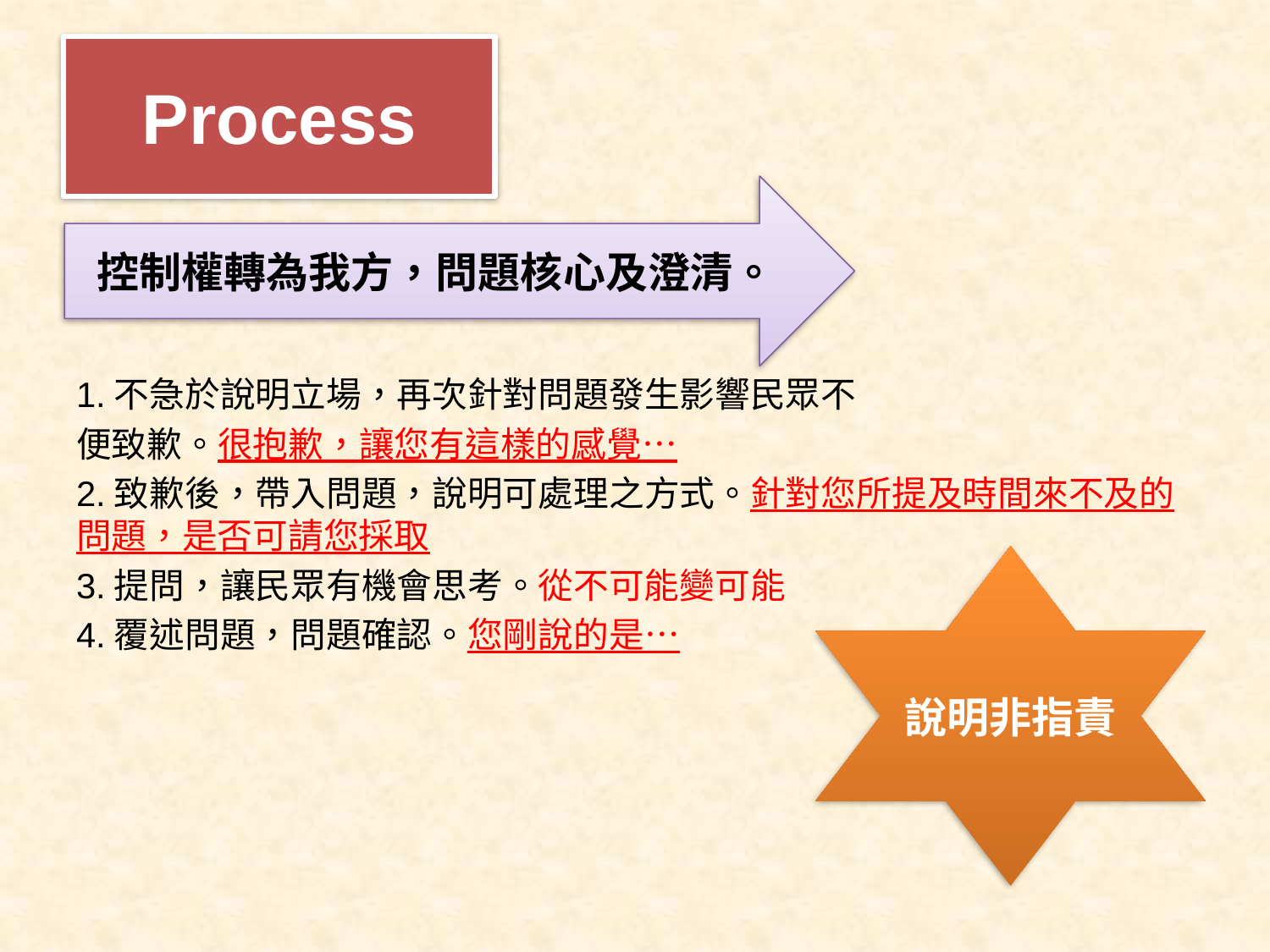

Process
#
控制權轉為我方，問題核心及澄清。

1.不急於說明立場，再次針對問題發生影響民眾不
便致歉。很抱歉，讓您有這樣的感覺…
2.致歉後，帶入問題，說明可處理之方式。針對您所提及時間來不及的問題，是否可請您採取
3.提問，讓民眾有機會思考。從不可能變可能
4.覆述問題，問題確認。您剛說的是…
說明非指責